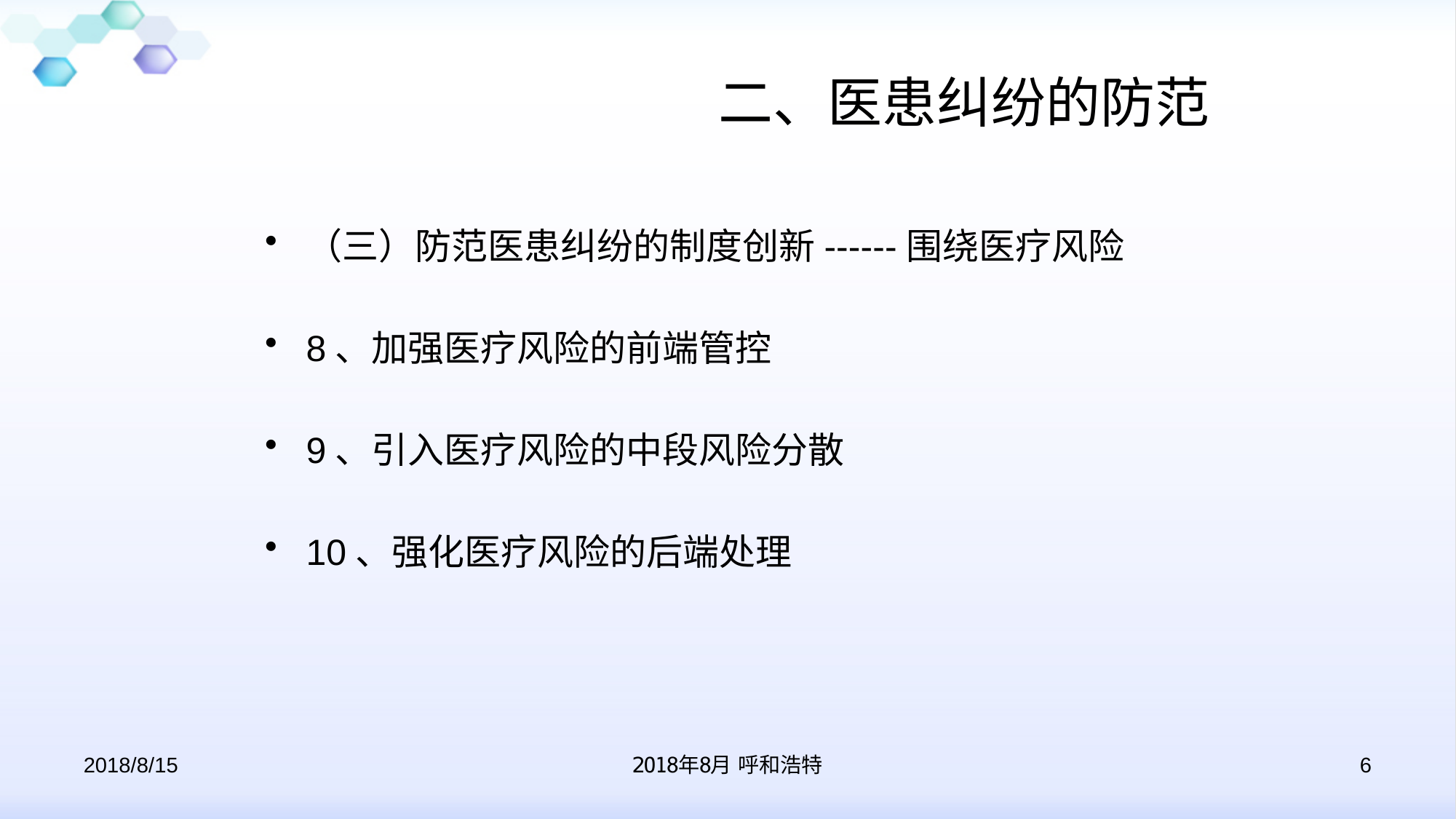

# 二、医患纠纷的防范
（三）防范医患纠纷的制度创新------围绕医疗风险

8、加强医疗风险的前端管控

9、引入医疗风险的中段风险分散

10、强化医疗风险的后端处理
2018/8/15
2018年8月 呼和浩特
6